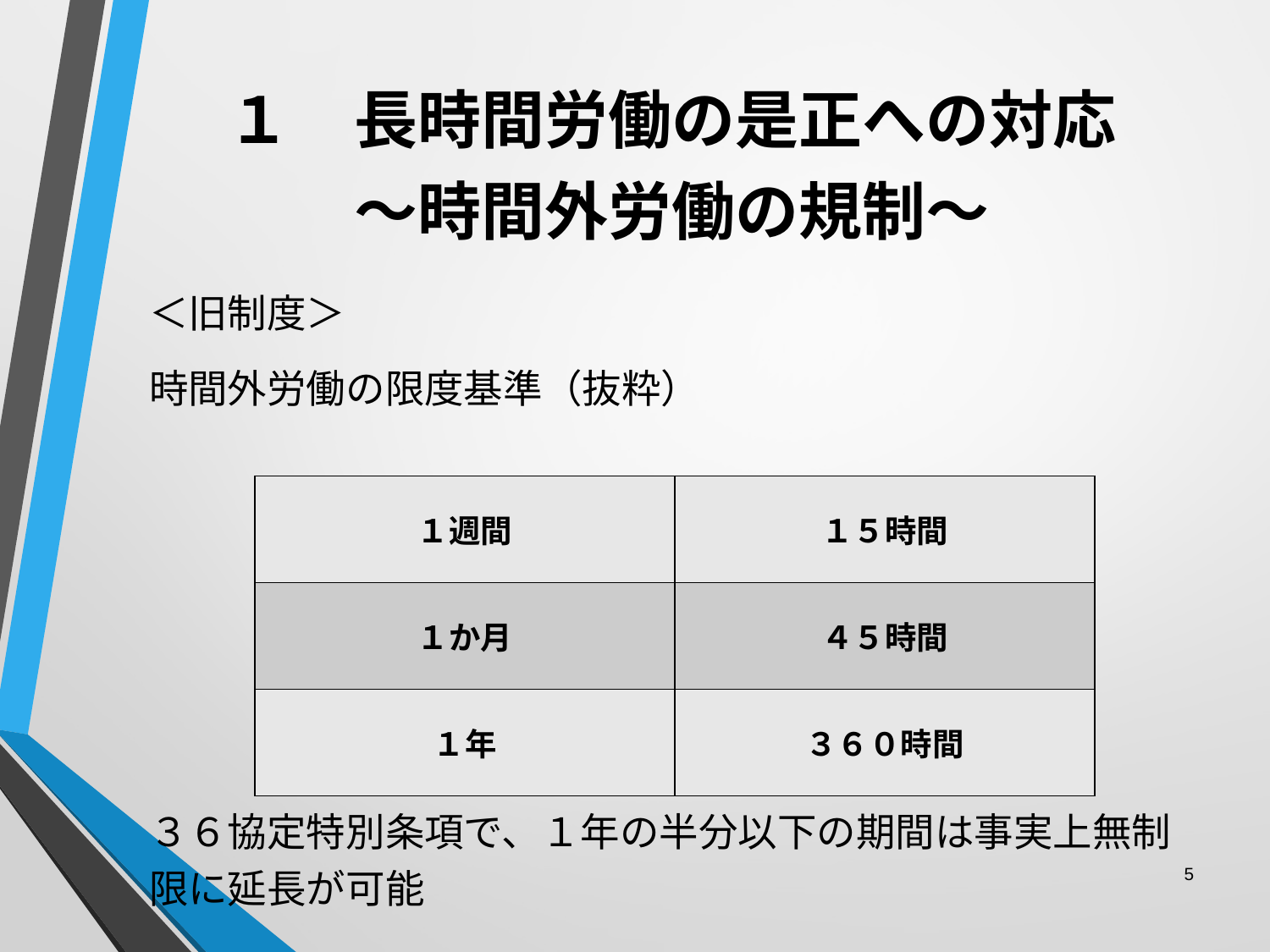

# １　長時間労働の是正への対応 ～時間外労働の規制～
＜旧制度＞
時間外労働の限度基準（抜粋）

３６協定特別条項で、１年の半分以下の期間は事実上無制限に延長が可能
| １週間 | １５時間 |
| --- | --- |
| １か月 | ４５時間 |
| １年 | ３６０時間 |
5